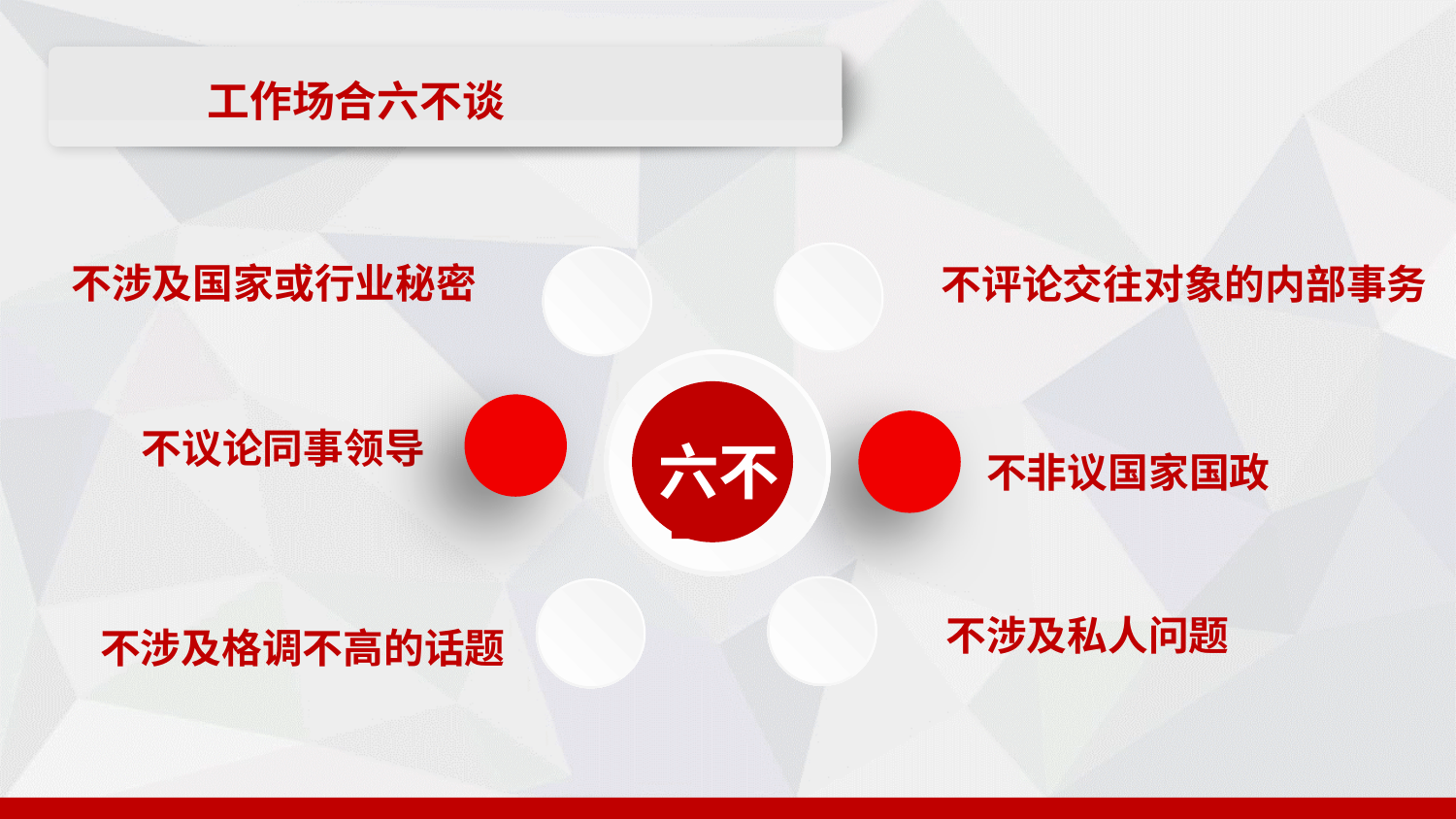

工作场合六不谈

不涉及国家或行业秘密
不评论交往对象的内部事务

六不

不议论同事领导
不非议国家国政

不涉及私人问题
不涉及格调不高的话题